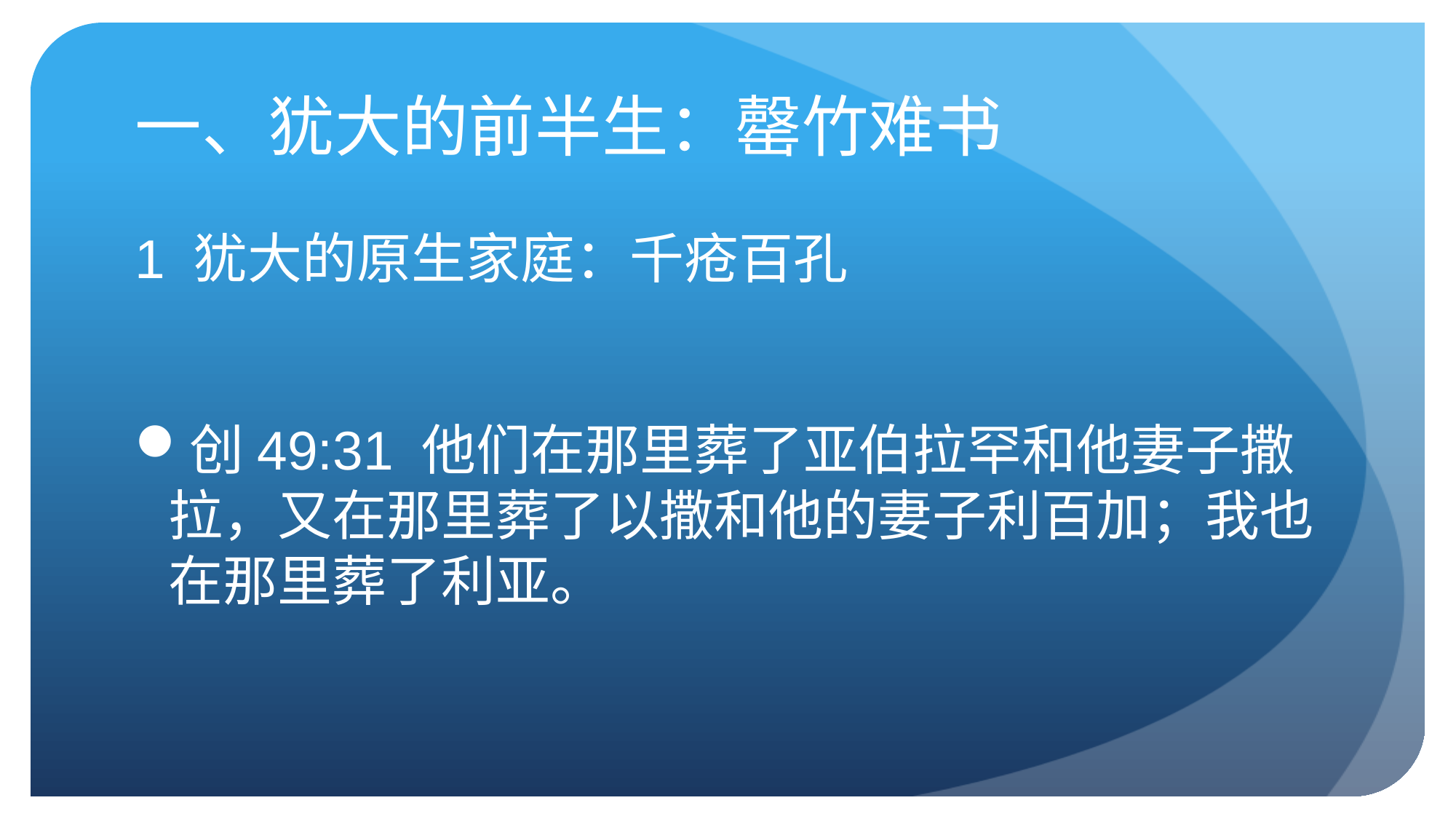

# 一、犹大的前半生：罄竹难书
1 犹大的原生家庭：千疮百孔

创49:31 他们在那里葬了亚伯拉罕和他妻子撒拉，又在那里葬了以撒和他的妻子利百加；我也在那里葬了利亚。